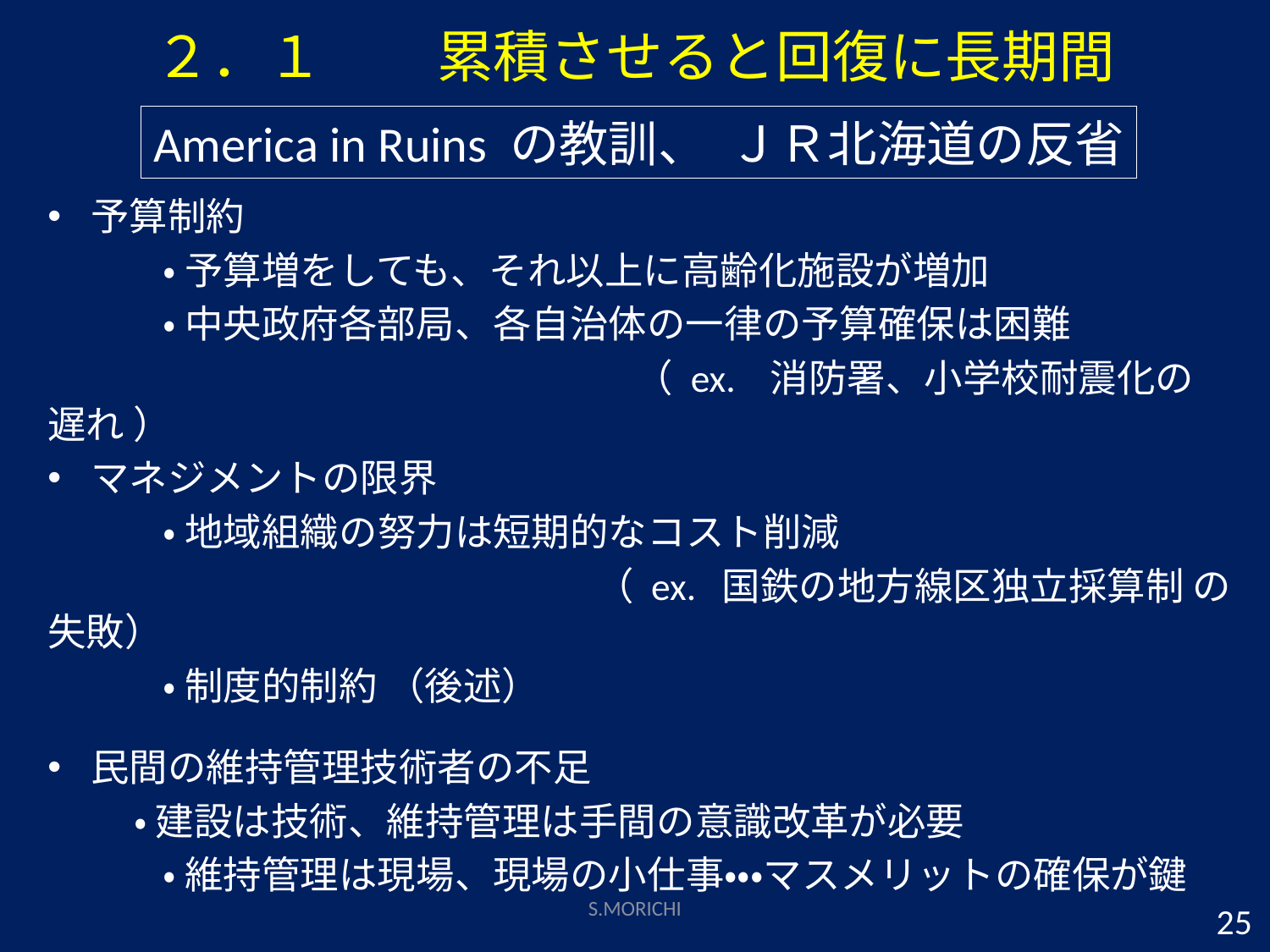

# ２．１　　累積させると回復に長期間
America in Ruins の教訓、  ＪＲ北海道の反省
予算制約
　　　・ 予算増をしても、それ以上に高齢化施設が増加
　　　・ 中央政府各部局、各自治体の一律の予算確保は困難
　　　　　　　　　　　　          　（ ex.   消防署、小学校耐震化の遅れ ）
マネジメントの限界
　　　・ 地域組織の努力は短期的なコスト削減
　　　　　　　　　　　　　 　（ ex.  国鉄の地方線区独立採算制 の失敗）
　　　・ 制度的制約 （後述）
民間の維持管理技術者の不足
         ・ 建設は技術、維持管理は手間の意識改革が必要
　　　・ 維持管理は現場、現場の小仕事・・・マスメリットの確保が鍵
S.MORICHI
25